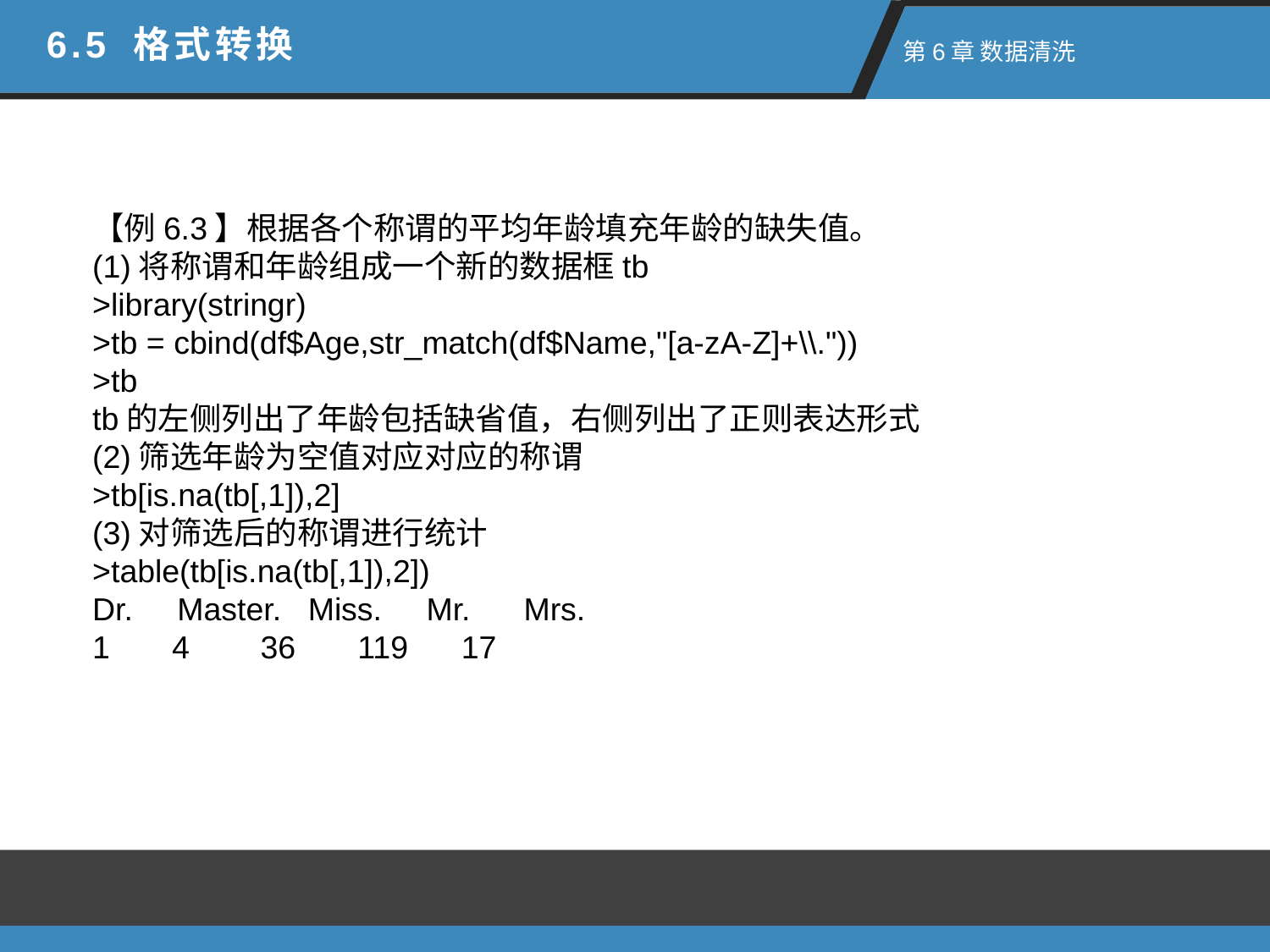

6.5 格式转换
  第6章 数据清洗
【例6.3】根据各个称谓的平均年龄填充年龄的缺失值。
(1)将称谓和年龄组成一个新的数据框tb
>library(stringr)
>tb = cbind(df$Age,str_match(df$Name,"[a-zA-Z]+\\."))
>tb
tb的左侧列出了年龄包括缺省值，右侧列出了正则表达形式
(2)筛选年龄为空值对应对应的称谓
>tb[is.na(tb[,1]),2]
(3)对筛选后的称谓进行统计
>table(tb[is.na(tb[,1]),2])
Dr.     Master.   Miss.     Mr.      Mrs.
1       4        36       119      17